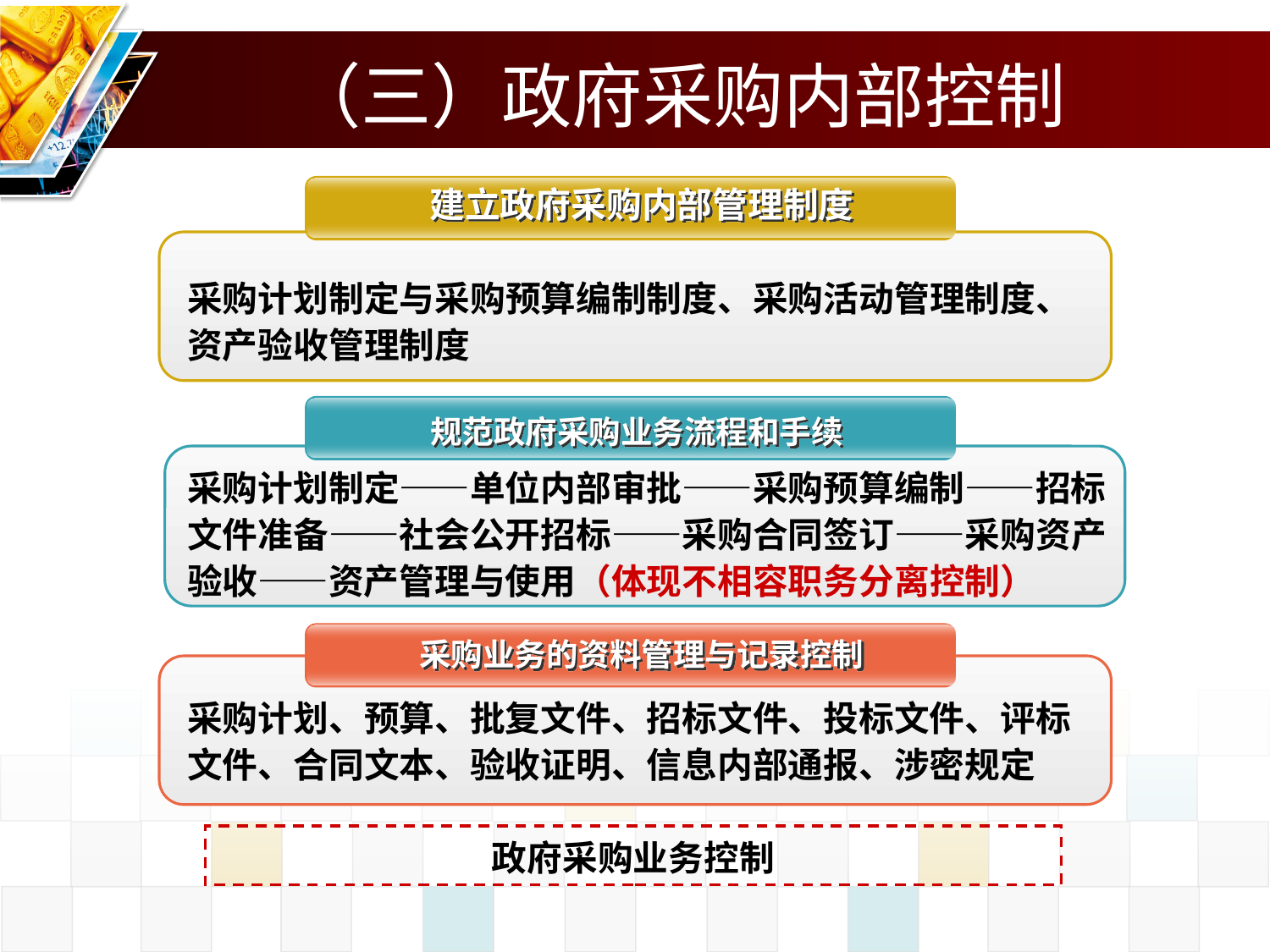

# （三）政府采购内部控制

 建立政府采购内部管理制度

采购计划制定与采购预算编制制度、采购活动管理制度、资产验收管理制度

 规范政府采购业务流程和手续

采购计划制定——单位内部审批——采购预算编制——招标文件准备——社会公开招标——采购合同签订——采购资产验收——资产管理与使用（体现不相容职务分离控制）

 采购业务的资料管理与记录控制

采购计划、预算、批复文件、招标文件、投标文件、评标文件、合同文本、验收证明、信息内部通报、涉密规定
政府采购业务控制